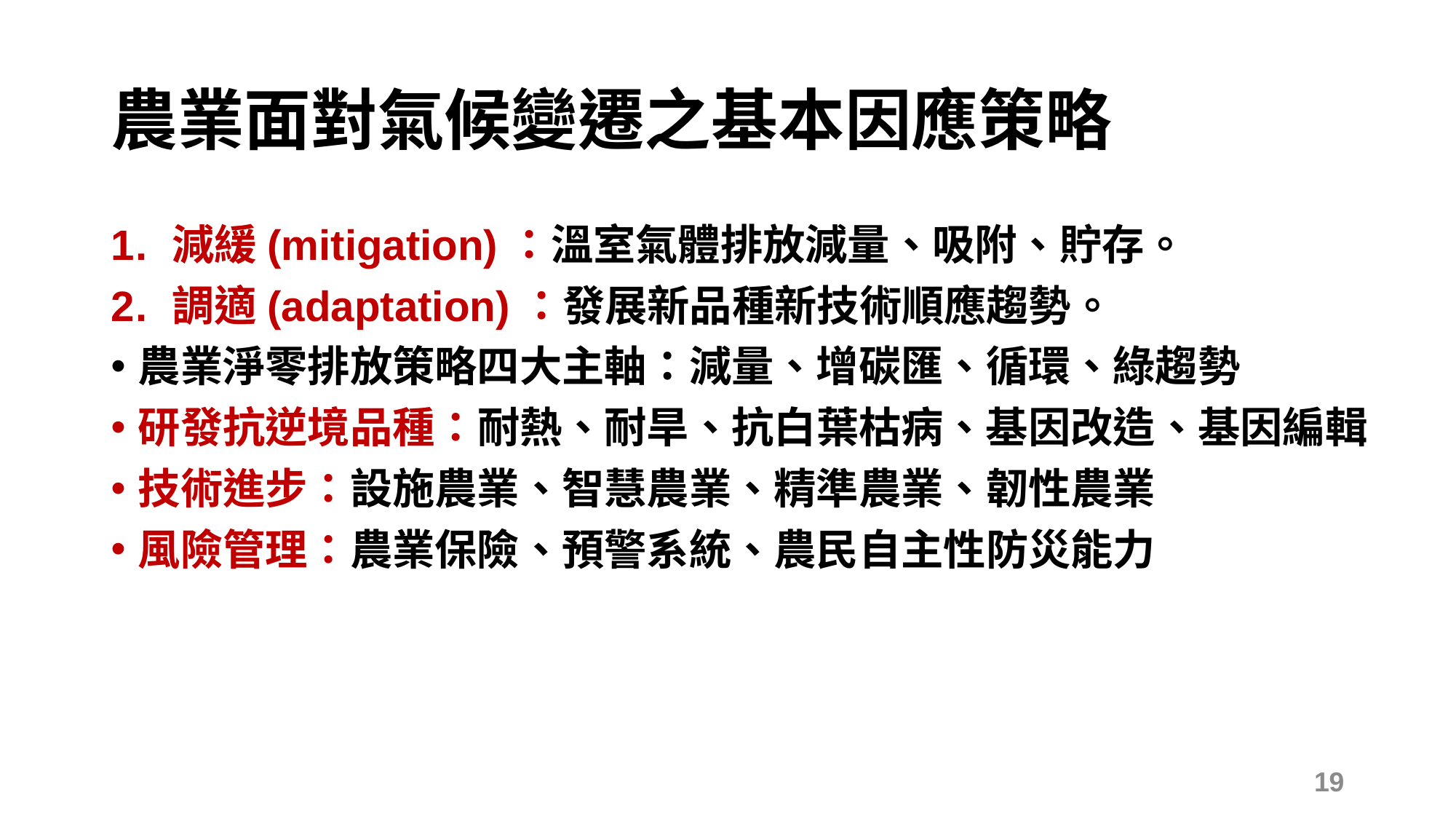

# 農業面對氣候變遷之基本因應策略
減緩(mitigation)：溫室氣體排放減量、吸附、貯存。
調適(adaptation)：發展新品種新技術順應趨勢。
農業淨零排放策略四大主軸：減量、增碳匯、循環、綠趨勢
研發抗逆境品種：耐熱、耐旱、抗白葉枯病、基因改造、基因編輯
技術進步：設施農業、智慧農業、精準農業、韌性農業
風險管理：農業保險、預警系統、農民自主性防災能力

19